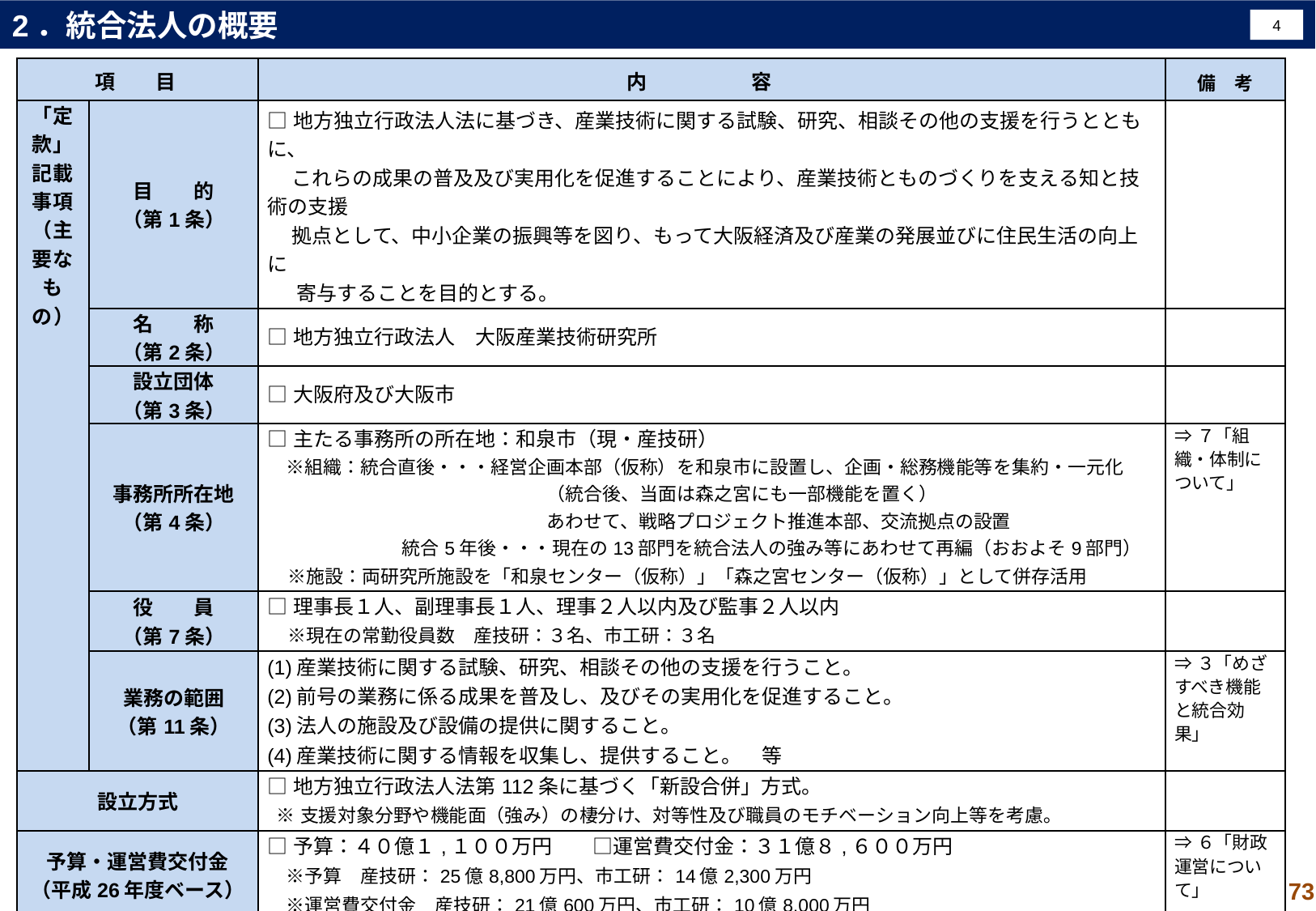

2．統合法人の概要
4
| 項　　目 |  | 内 　　　 　容 | 備　考 |
| --- | --- | --- | --- |
| 「定款」記載事項（主要なもの） | 目　　的 （第1条） | □地方独立行政法人法に基づき、産業技術に関する試験、研究、相談その他の支援を行うとともに、 　 これらの成果の普及及び実用化を促進することにより、産業技術とものづくりを支える知と技術の支援 　 拠点として、中小企業の振興等を図り、もって大阪経済及び産業の発展並びに住民生活の向上に 　 寄与することを目的とする。 |  |
|  | 名　　称 （第2条） | □地方独立行政法人　大阪産業技術研究所 |  |
|  | 設立団体 （第3条） | □大阪府及び大阪市 |  |
|  | 事務所所在地 （第4条） | □主たる事務所の所在地：和泉市（現・産技研） 　※組織：統合直後・・・経営企画本部（仮称）を和泉市に設置し、企画・総務機能等を集約・一元化 　　　　　　　　　　　　　　　（統合後、当面は森之宮にも一部機能を置く） 　　　　　　　　　　　　　　　あわせて、戦略プロジェクト推進本部、交流拠点の設置 　　　　　　　 統合5年後・・・現在の13部門を統合法人の強み等にあわせて再編（おおよそ9部門） 　※施設：両研究所施設を「和泉センター（仮称）」「森之宮センター（仮称）」として併存活用 | ⇒７「組織・体制について」 |
|  | 役　　員 （第7条） | □理事長１人、副理事長１人、理事２人以内及び監事２人以内 　※現在の常勤役員数　産技研：３名、市工研：３名 |  |
|  | 業務の範囲 （第11条） | (1)産業技術に関する試験、研究、相談その他の支援を行うこと。 (2)前号の業務に係る成果を普及し、及びその実用化を促進すること。 (3)法人の施設及び設備の提供に関すること。 (4)産業技術に関する情報を収集し、提供すること。　等 | ⇒３「めざすべき機能と統合効果」 |
| 設立方式 |  | □地方独立行政法人法第112条に基づく「新設合併」方式。 ※支援対象分野や機能面（強み）の棲分け、対等性及び職員のモチベーション向上等を考慮｡ |  |
| 予算・運営費交付金 （平成26年度ベース） |  | □予算：４０億１,１００万円　　□運営費交付金：３１億８,６００万円 　※予算　産技研：25億8,800万円、市工研：14億2,300万円 　※運営費交付金　産技研：21億600万円、市工研：10億8,000万円 | ⇒６「財政運営について」 |
| 人員計画 （平成26年度ベース） |  | □２５０名（うち研究員２１０名） □研究員については、統合後も利用者サービスの維持・向上のため、H26年度をベースに算出。 　※産技研：156名（うち研究員131名）、市工研：93名（うち研究員79名） | ⇒８「職員に ついて」 |
73